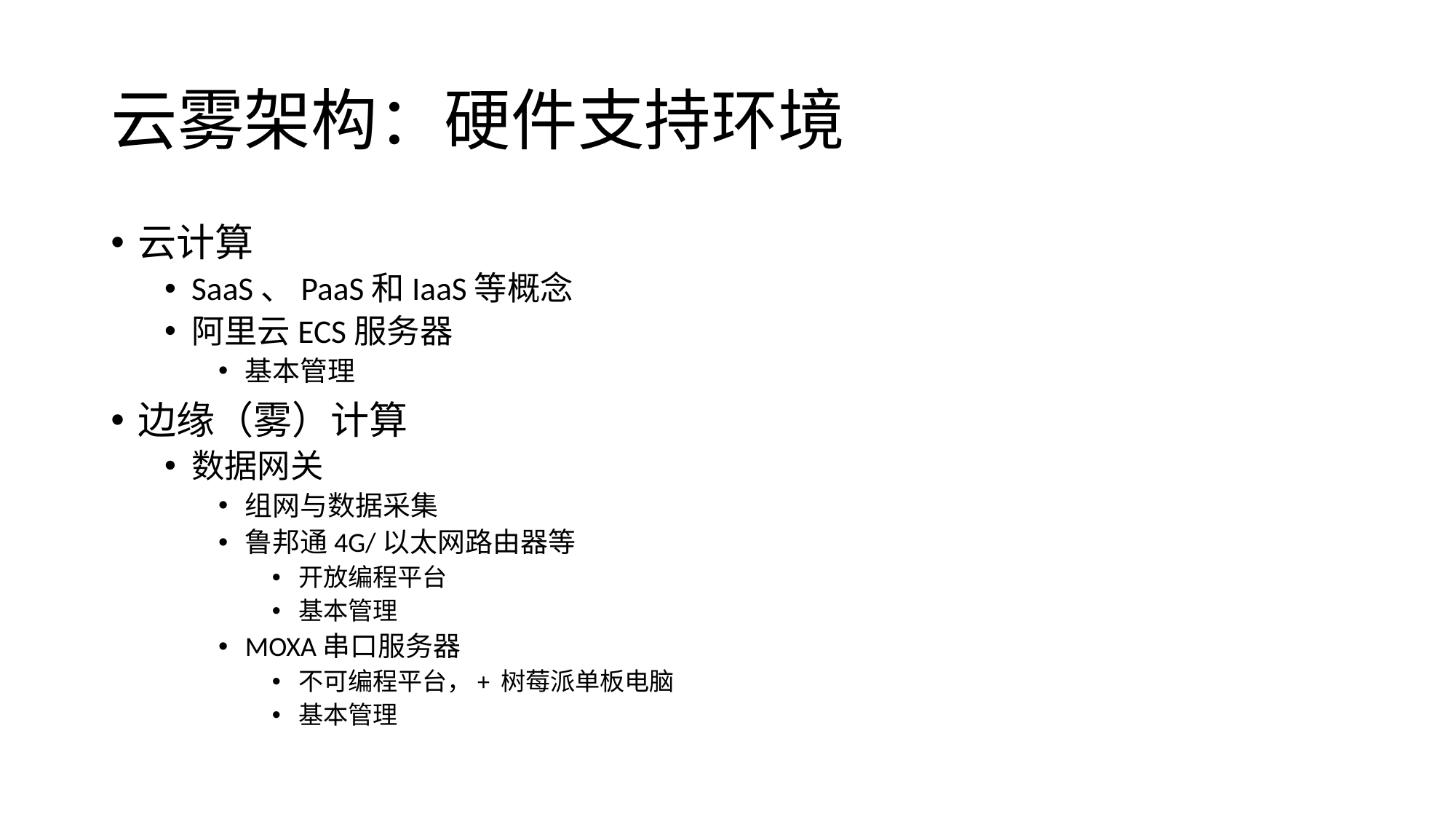

# 云雾架构：硬件支持环境
云计算
SaaS、PaaS和IaaS等概念
阿里云ECS服务器
基本管理
边缘（雾）计算
数据网关
组网与数据采集
鲁邦通4G/以太网路由器等
开放编程平台
基本管理
MOXA串口服务器
不可编程平台，+ 树莓派单板电脑
基本管理